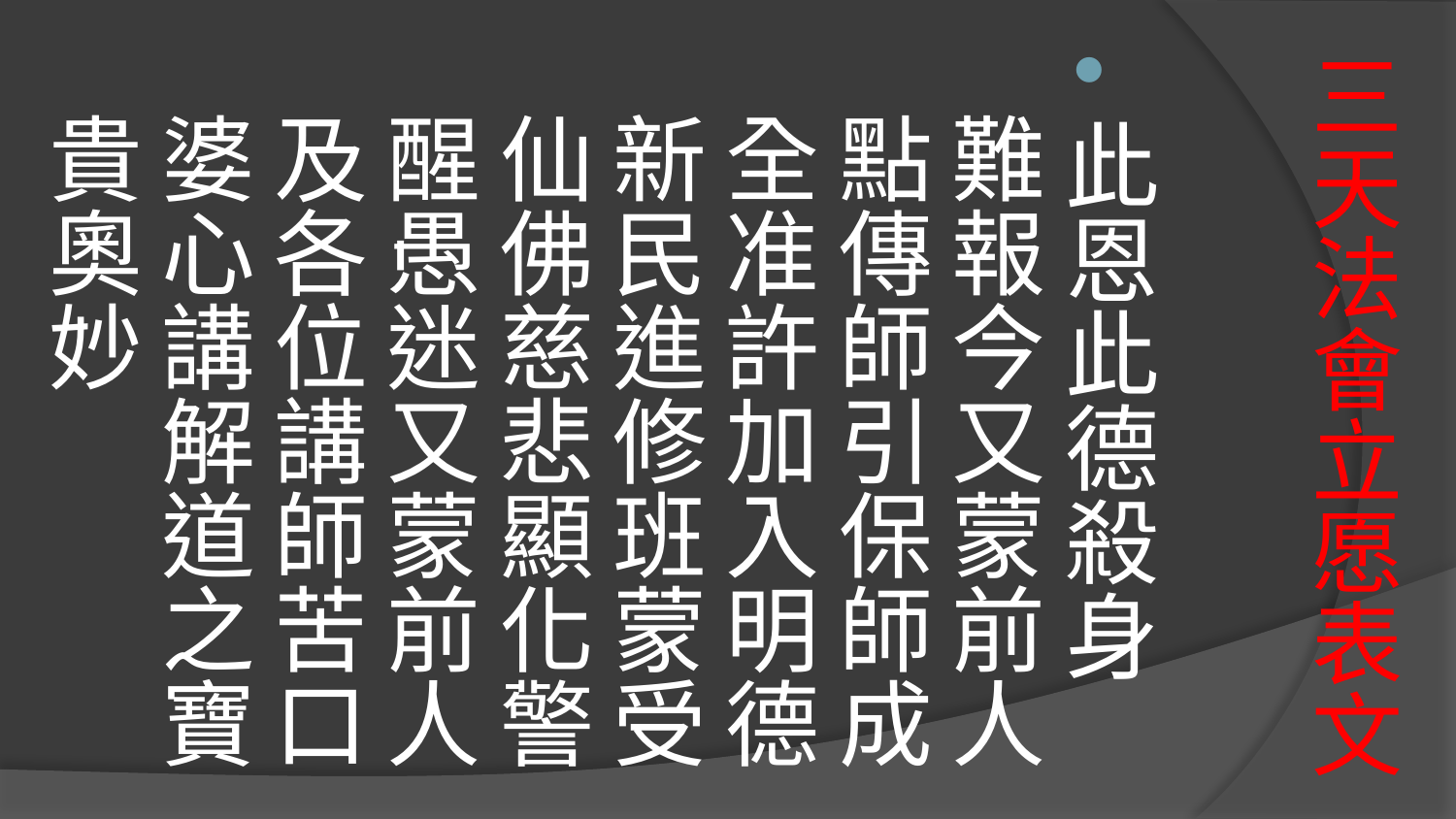

此恩此德殺身難報今又蒙前人點傳師引保師成全准許加入明德新民進修班蒙受仙佛慈悲顯化警醒愚迷又蒙前人及各位講師苦口婆心講解道之寶貴奧妙
# 三天法會立愿表文